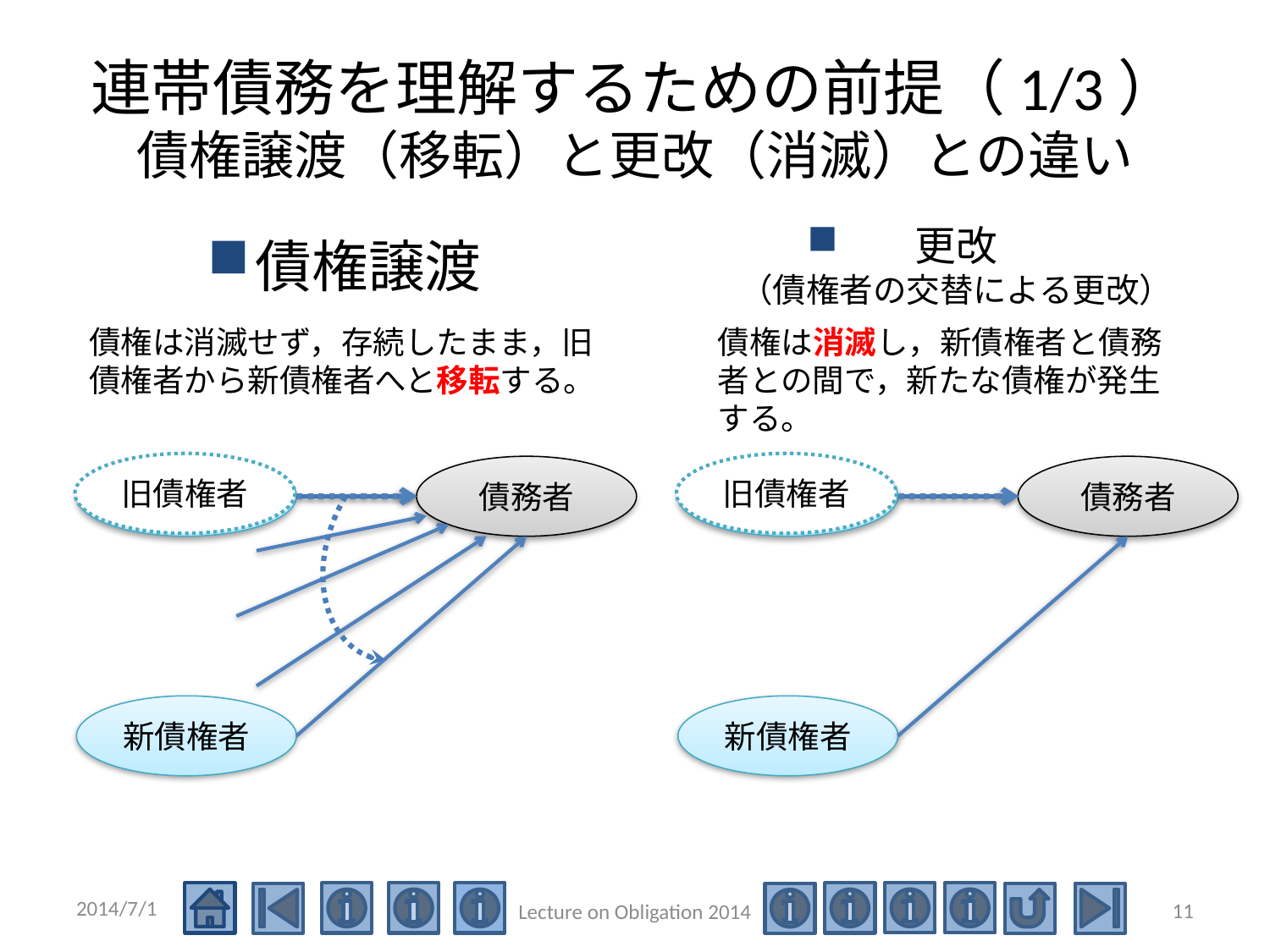

# 連帯債務を理解するための前提（1/3） 債権譲渡（移転）と更改（消滅）との違い
債権譲渡
更改
（債権者の交替による更改）
債権は消滅せず，存続したまま，旧債権者から新債権者へと移転する。
債権は消滅し，新債権者と債務者との間で，新たな債権が発生する。
旧債権者
旧債権者
債権者
債務者
債権者
債務者

新債権者
新債権者
2014/7/1
11
Lecture on Obligation 2014